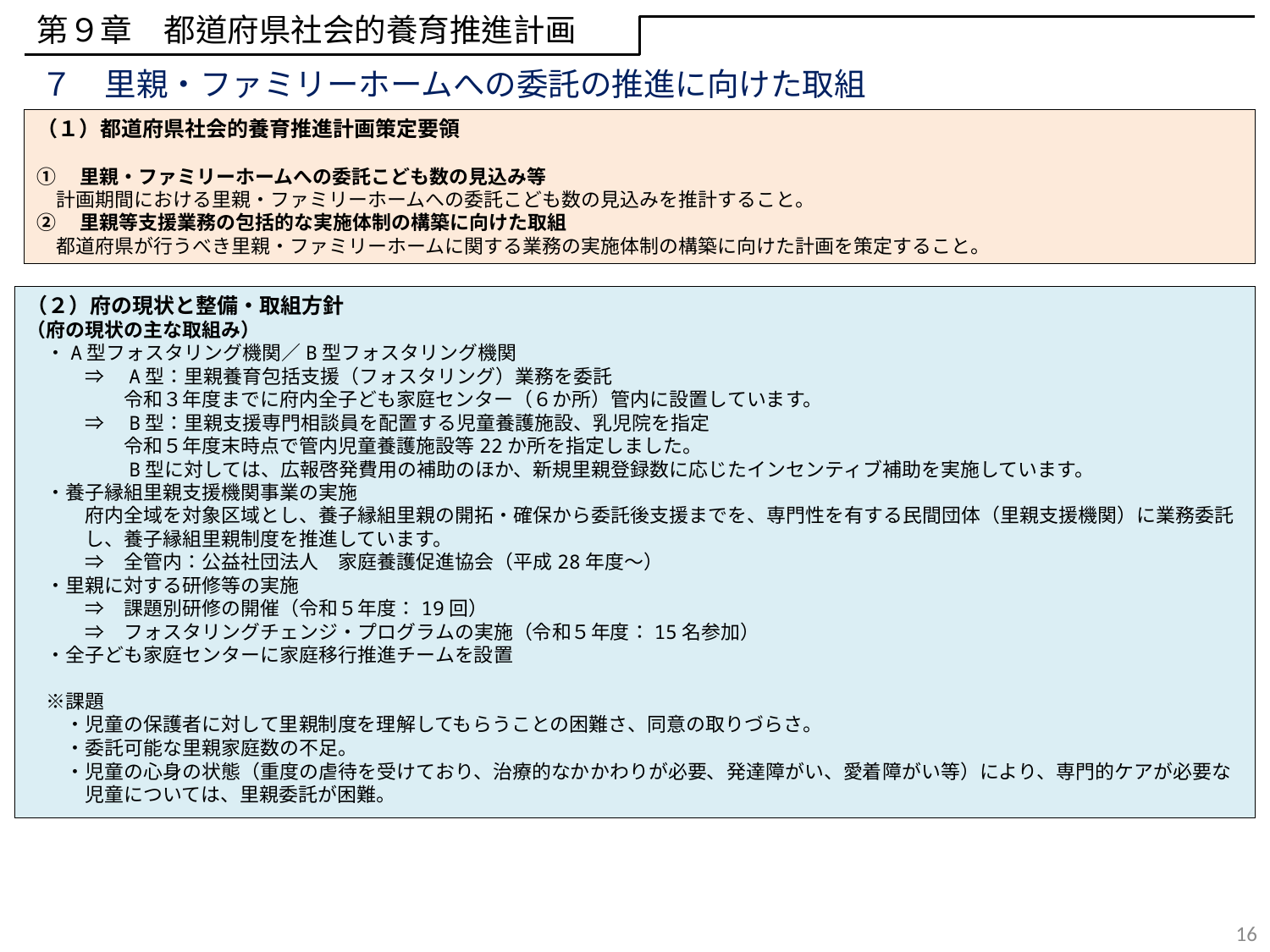

第９章　都道府県社会的養育推進計画
７　里親・ファミリーホームへの委託の推進に向けた取組
（１）都道府県社会的養育推進計画策定要領

①　里親・ファミリーホームへの委託こども数の見込み等
　計画期間における里親・ファミリーホームへの委託こども数の見込みを推計すること。
②　里親等支援業務の包括的な実施体制の構築に向けた取組
　都道府県が行うべき里親・ファミリーホームに関する業務の実施体制の構築に向けた計画を策定すること。
（２）府の現状と整備・取組方針
（府の現状の主な取組み）
　・A型フォスタリング機関／B型フォスタリング機関
　　　⇒　A型：里親養育包括支援（フォスタリング）業務を委託
　　　　　令和３年度までに府内全子ども家庭センター（６か所）管内に設置しています。
　　　⇒　B型：里親支援専門相談員を配置する児童養護施設、乳児院を指定
　　　　　令和５年度末時点で管内児童養護施設等22か所を指定しました。
　　　　　B型に対しては、広報啓発費用の補助のほか、新規里親登録数に応じたインセンティブ補助を実施しています。
　・養子縁組里親支援機関事業の実施
　　　府内全域を対象区域とし、養子縁組里親の開拓・確保から委託後支援までを、専門性を有する民間団体（里親支援機関）に業務委託
　　　し、養子縁組里親制度を推進しています。
　　　⇒　全管内：公益社団法人　家庭養護促進協会（平成28年度～）
　・里親に対する研修等の実施
　　　⇒　課題別研修の開催（令和５年度：19回）
　　　⇒　フォスタリングチェンジ・プログラムの実施（令和５年度：15名参加）
　・全子ども家庭センターに家庭移行推進チームを設置

　※課題
　　・児童の保護者に対して里親制度を理解してもらうことの困難さ、同意の取りづらさ。
　　・委託可能な里親家庭数の不足。
　　・児童の心身の状態（重度の虐待を受けており、治療的なかかわりが必要、発達障がい、愛着障がい等）により、専門的ケアが必要な
　　　児童については、里親委託が困難。
16